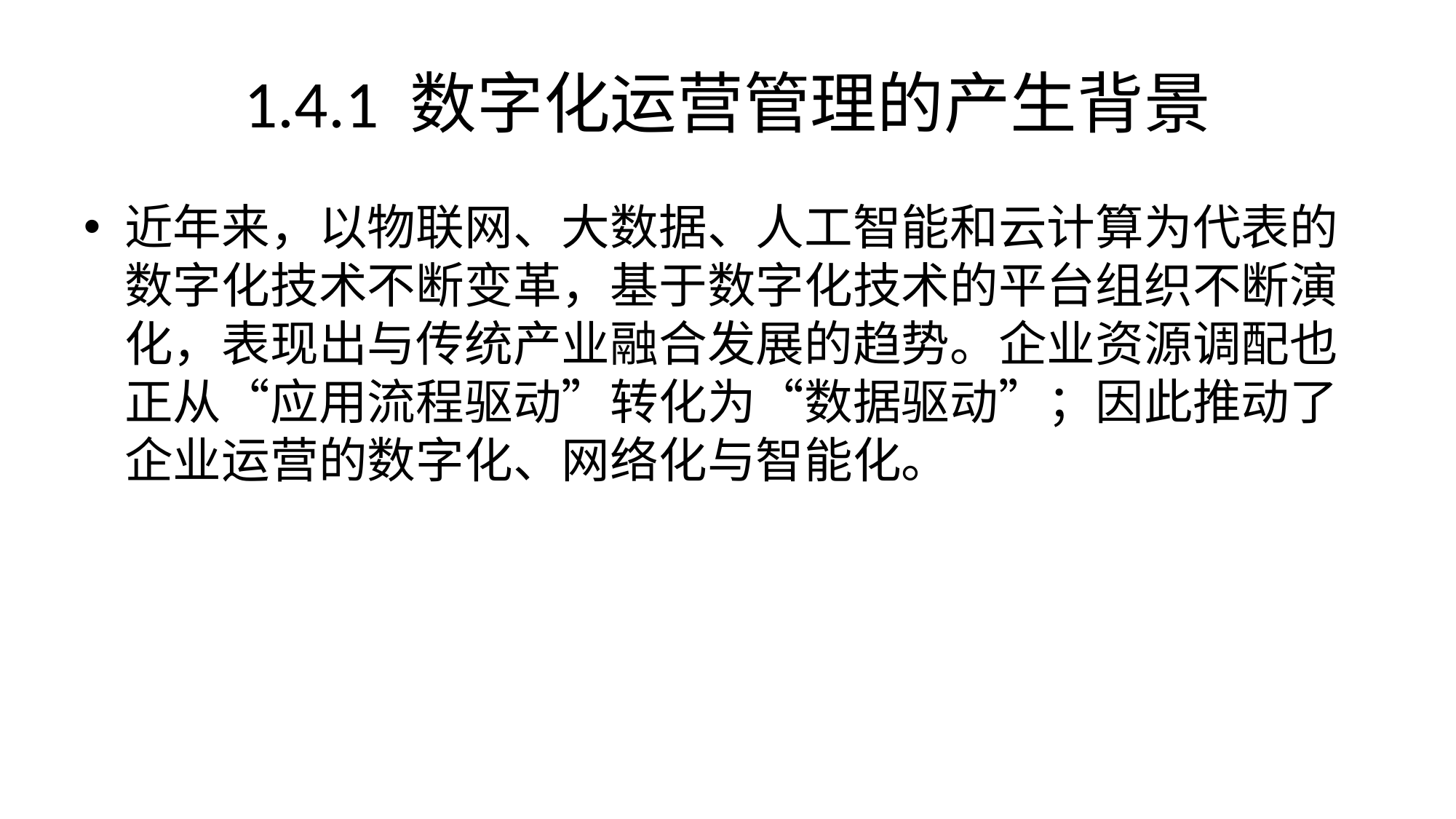

# 1.4.1 数字化运营管理的产生背景
近年来，以物联网、大数据、人工智能和云计算为代表的数字化技术不断变革，基于数字化技术的平台组织不断演化，表现出与传统产业融合发展的趋势。企业资源调配也正从“应用流程驱动”转化为“数据驱动”；因此推动了企业运营的数字化、网络化与智能化。